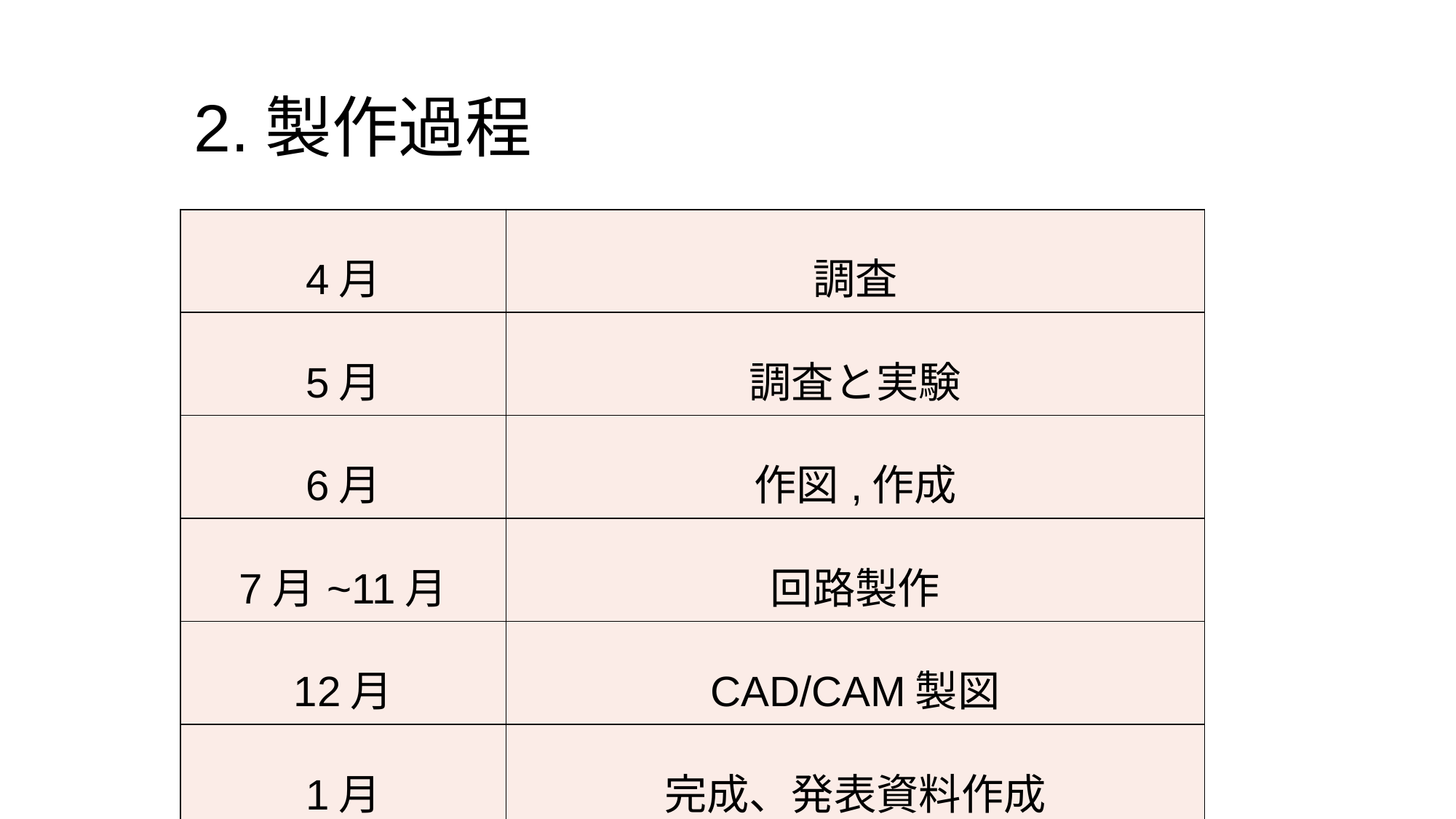

# 2.製作過程
| 4月 | 調査 |
| --- | --- |
| 5月 | 調査と実験 |
| 6月 | 作図,作成 |
| 7月~11月 | 回路製作 |
| 12月 | CAD/CAM製図 |
| 1月 | 完成、発表資料作成 |